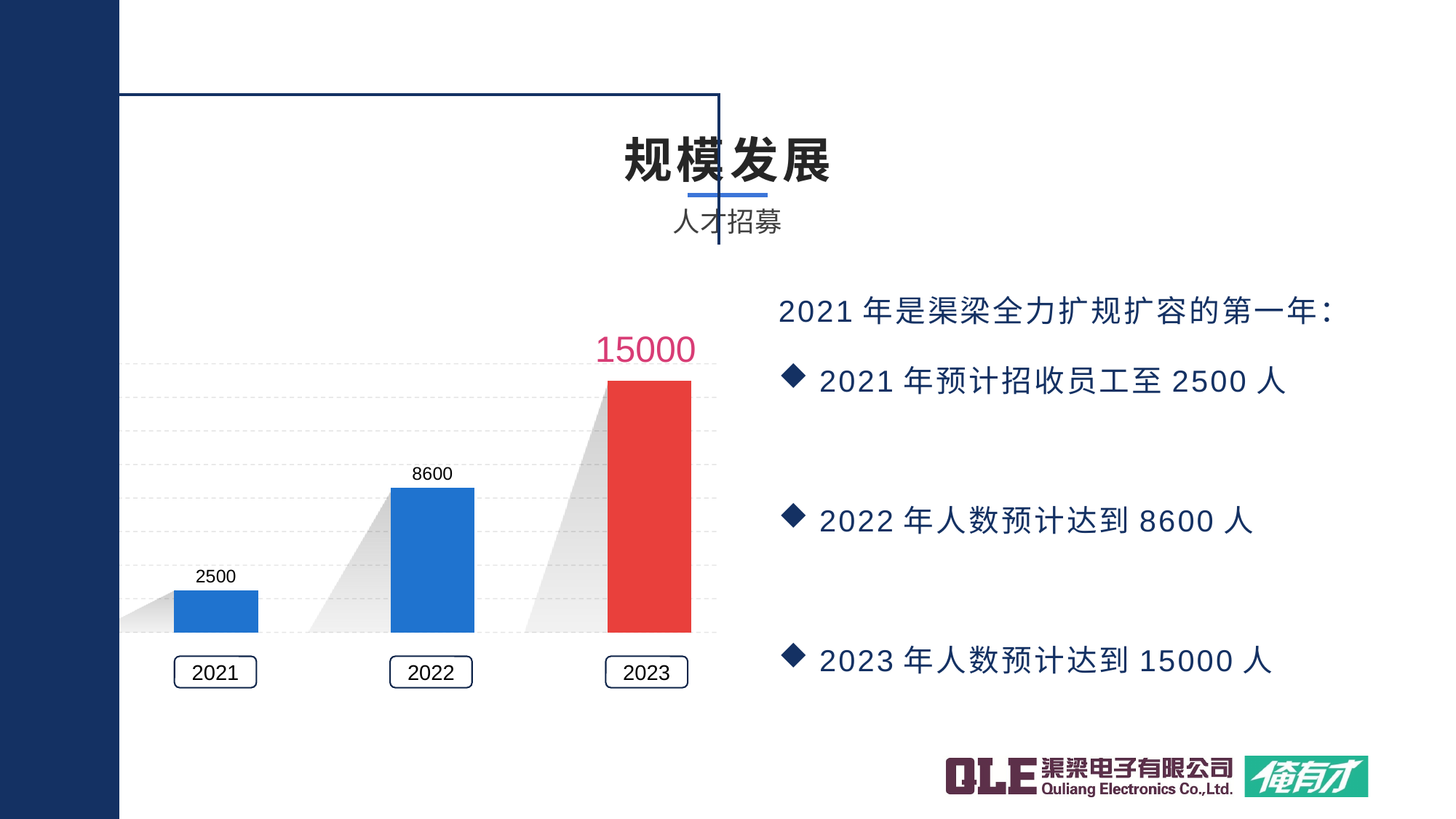

1.2倍

规模发展

人才招募
2021年是渠梁全力扩规扩容的第一年：
2021年预计招收员工至2500人

2022年人数预计达到8600人

2023年人数预计达到15000人

15000

### Chart

| Category |  |  |
|---|---|---|
2021
2022
2023